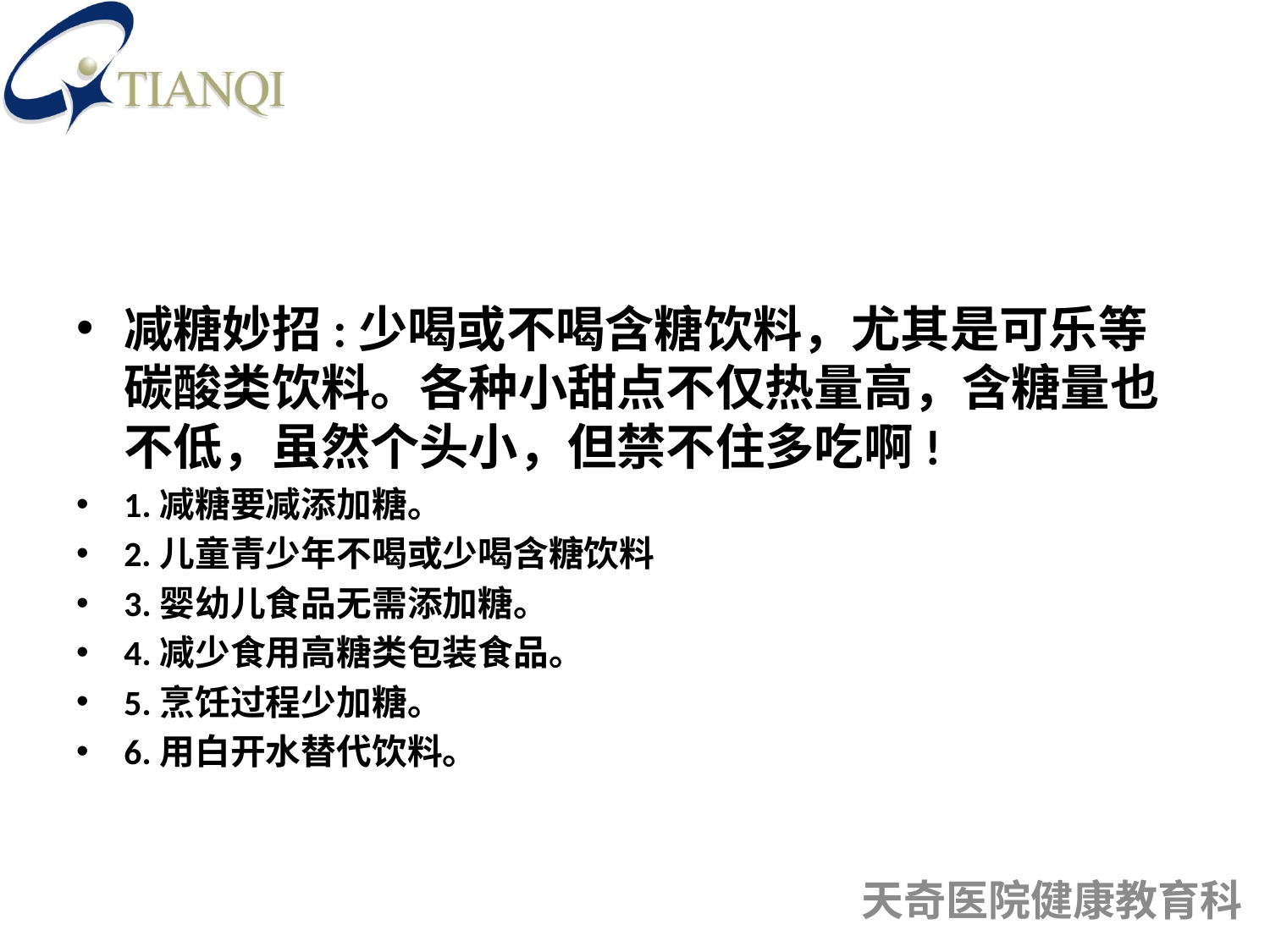

#

减糖妙招:少喝或不喝含糖饮料，尤其是可乐等碳酸类饮料。各种小甜点不仅热量高，含糖量也不低，虽然个头小，但禁不住多吃啊!
1.减糖要减添加糖。
2.儿童青少年不喝或少喝含糖饮料
3.婴幼儿食品无需添加糖。
4.减少食用高糖类包装食品。
5.烹饪过程少加糖。
6.用白开水替代饮料。